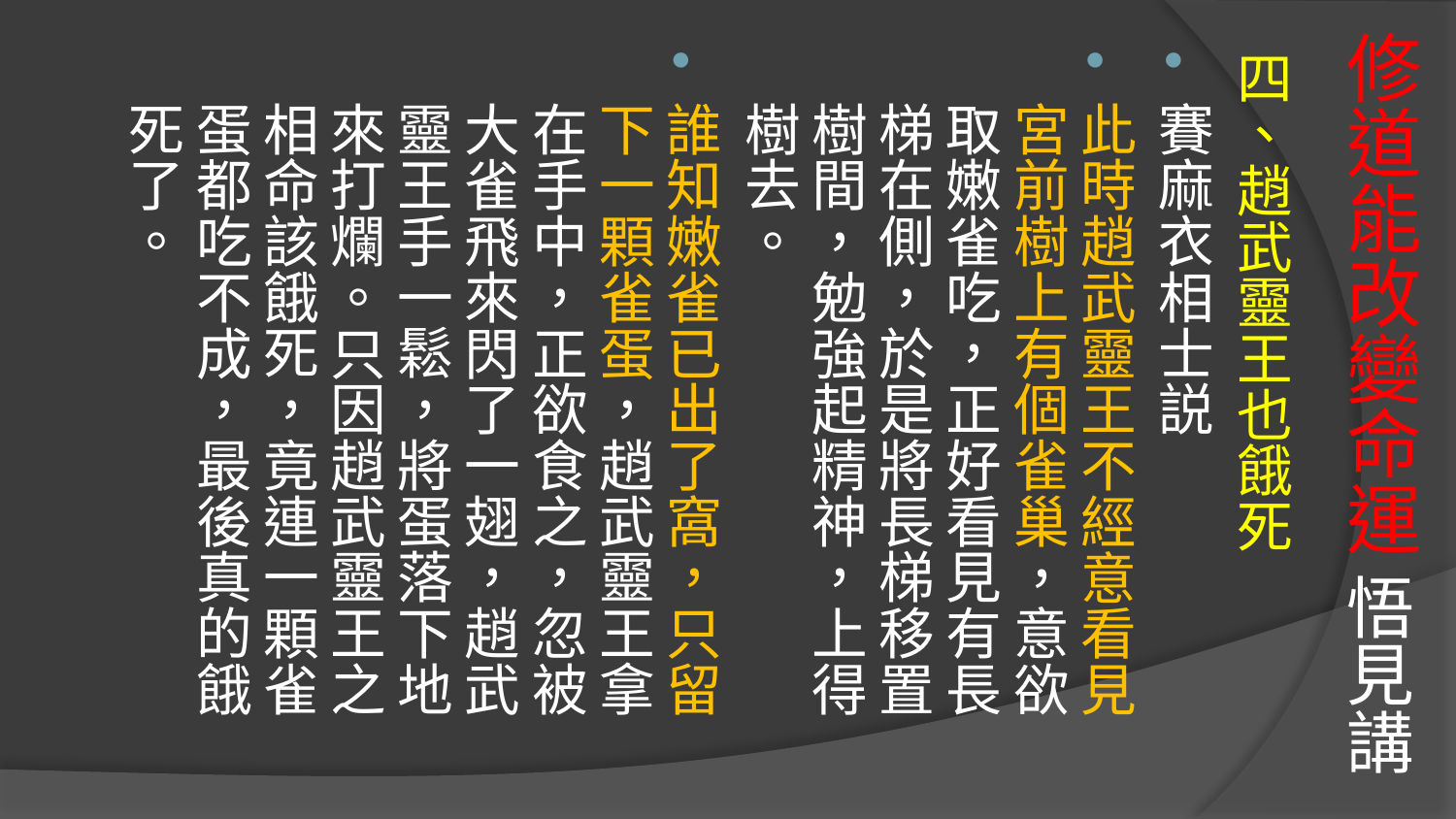

# 修道能改變命運 悟見講
四、趙武靈王也餓死
賽麻衣相士説
此時趙武靈王不經意看見宮前樹上有個雀巢，意欲取嫩雀吃，正好看見有長梯在側，於是將長梯移置樹間，勉強起精神，上得樹去。
誰知嫩雀已出了窩，只留下一顆雀蛋，趙武靈王拿在手中，正欲食之，忽被大雀飛來閃了一翅，趙武靈王手一鬆，將蛋落下地來打爛。只因趙武靈王之相命該餓死，竟連一顆雀蛋都吃不成，最後真的餓死了。